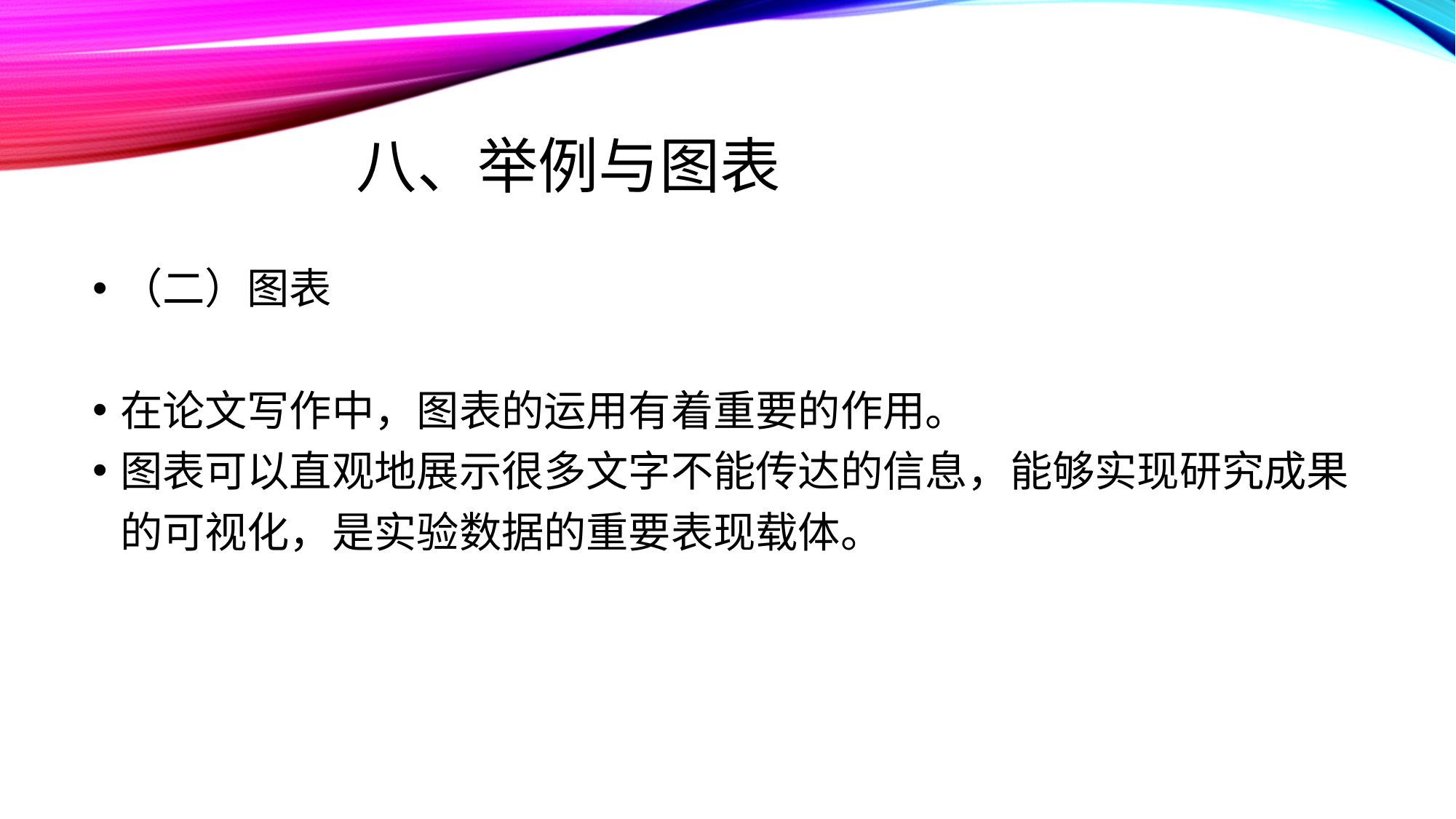

# 八、举例与图表
（二）图表

在论文写作中，图表的运用有着重要的作用。
图表可以直观地展示很多文字不能传达的信息，能够实现研究成果的可视化，是实验数据的重要表现载体。